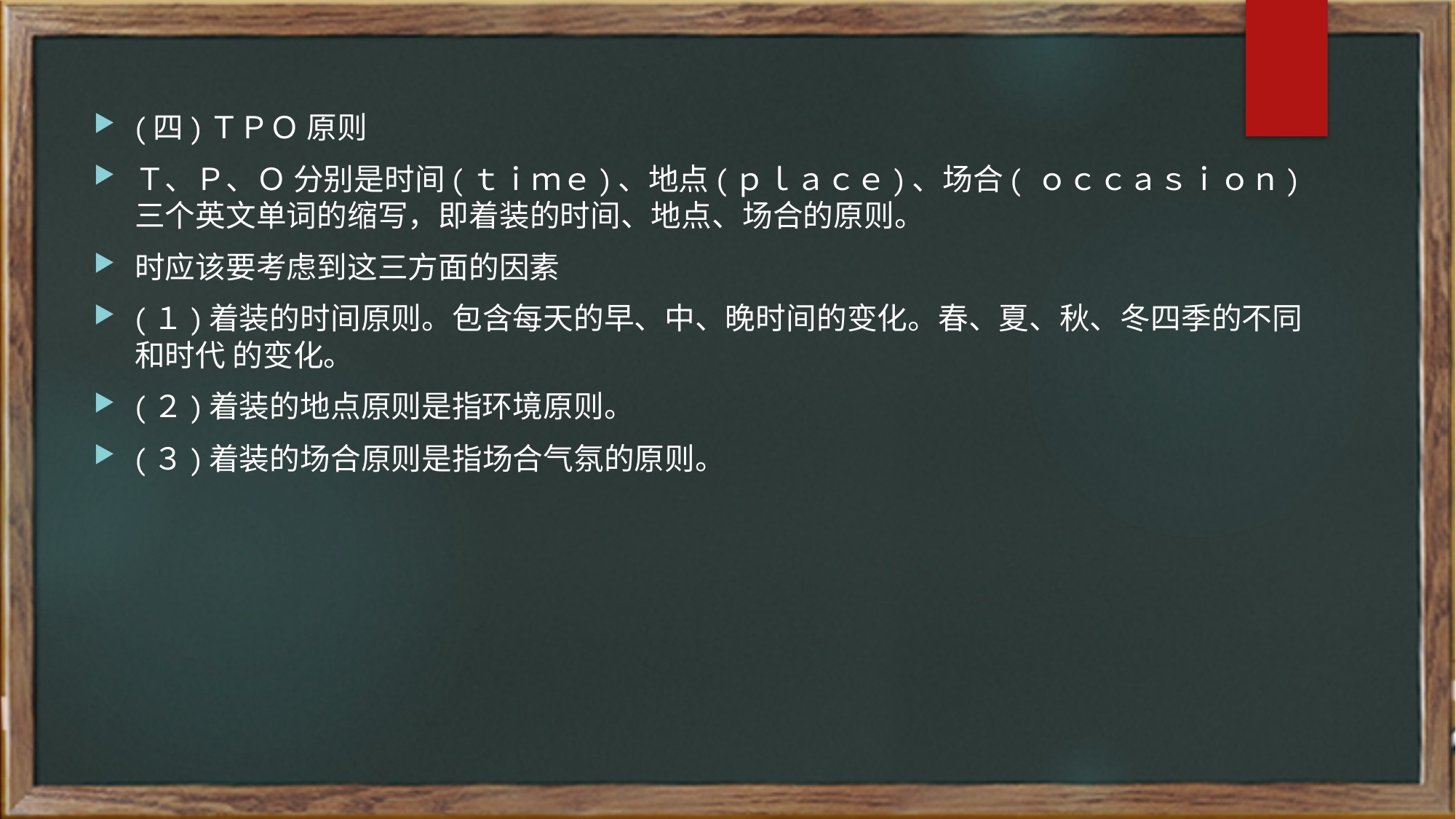

(四)ＴＰＯ 原则
Ｔ、Ｐ、Ｏ 分别是时间(ｔｉｍｅ)、地点(ｐｌａｃｅ)、场合( ｏｃｃａｓｉｏｎ)三个英文单词的缩写，即着装的时间、地点、场合的原则。
时应该要考虑到这三方面的因素
(１)着装的时间原则。包含每天的早、中、晚时间的变化。春、夏、秋、冬四季的不同和时代 的变化。
(２)着装的地点原则是指环境原则。
(３)着装的场合原则是指场合气氛的原则。